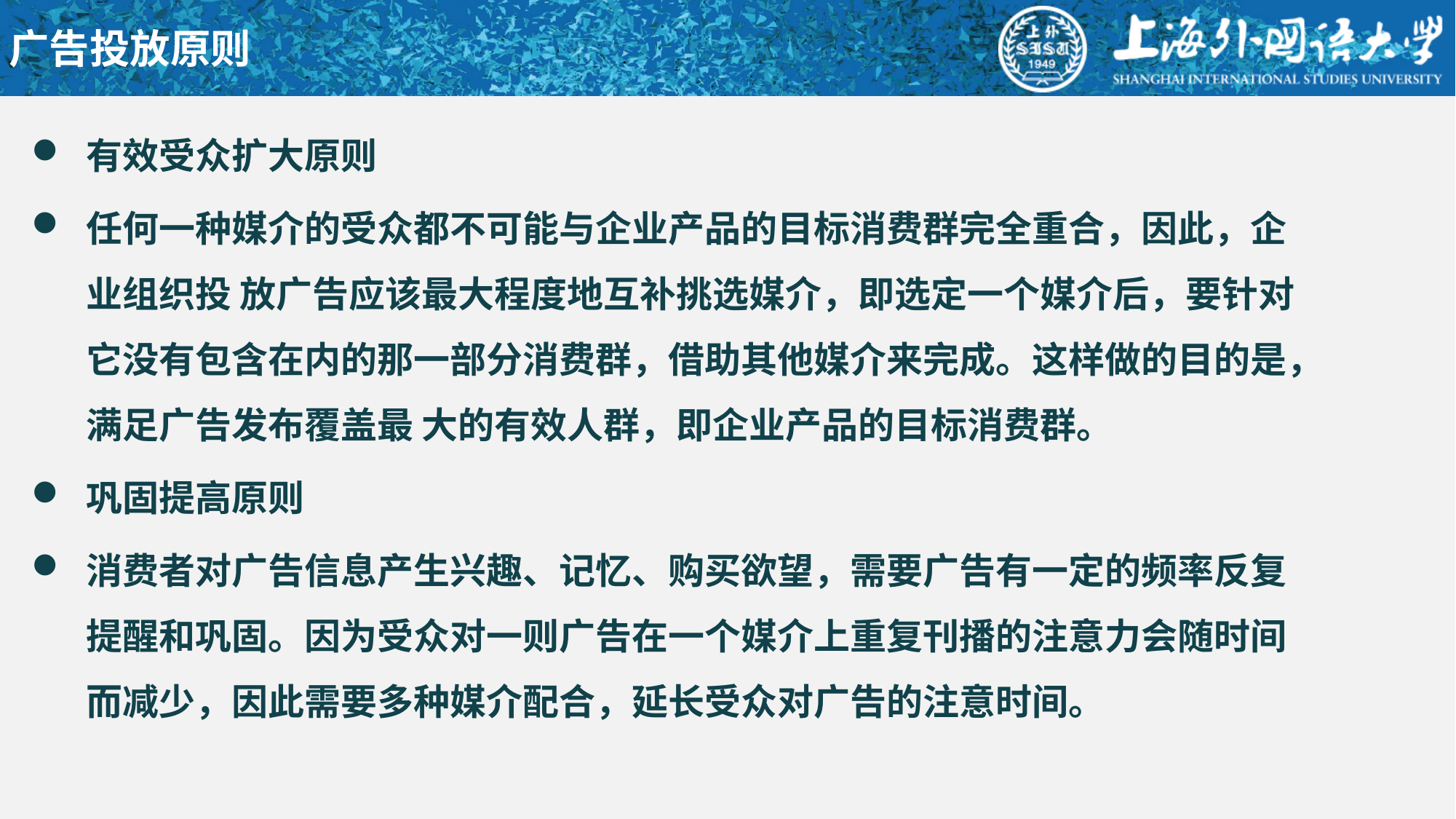

# 广告投放原则
有效受众扩大原则
任何一种媒介的受众都不可能与企业产品的目标消费群完全重合，因此，企业组织投 放广告应该最大程度地互补挑选媒介，即选定一个媒介后，要针对它没有包含在内的那一部分消费群，借助其他媒介来完成。这样做的目的是，满足广告发布覆盖最 大的有效人群，即企业产品的目标消费群。
巩固提高原则
消费者对广告信息产生兴趣、记忆、购买欲望，需要广告有一定的频率反复提醒和巩固。因为受众对一则广告在一个媒介上重复刊播的注意力会随时间而减少，因此需要多种媒介配合，延长受众对广告的注意时间。